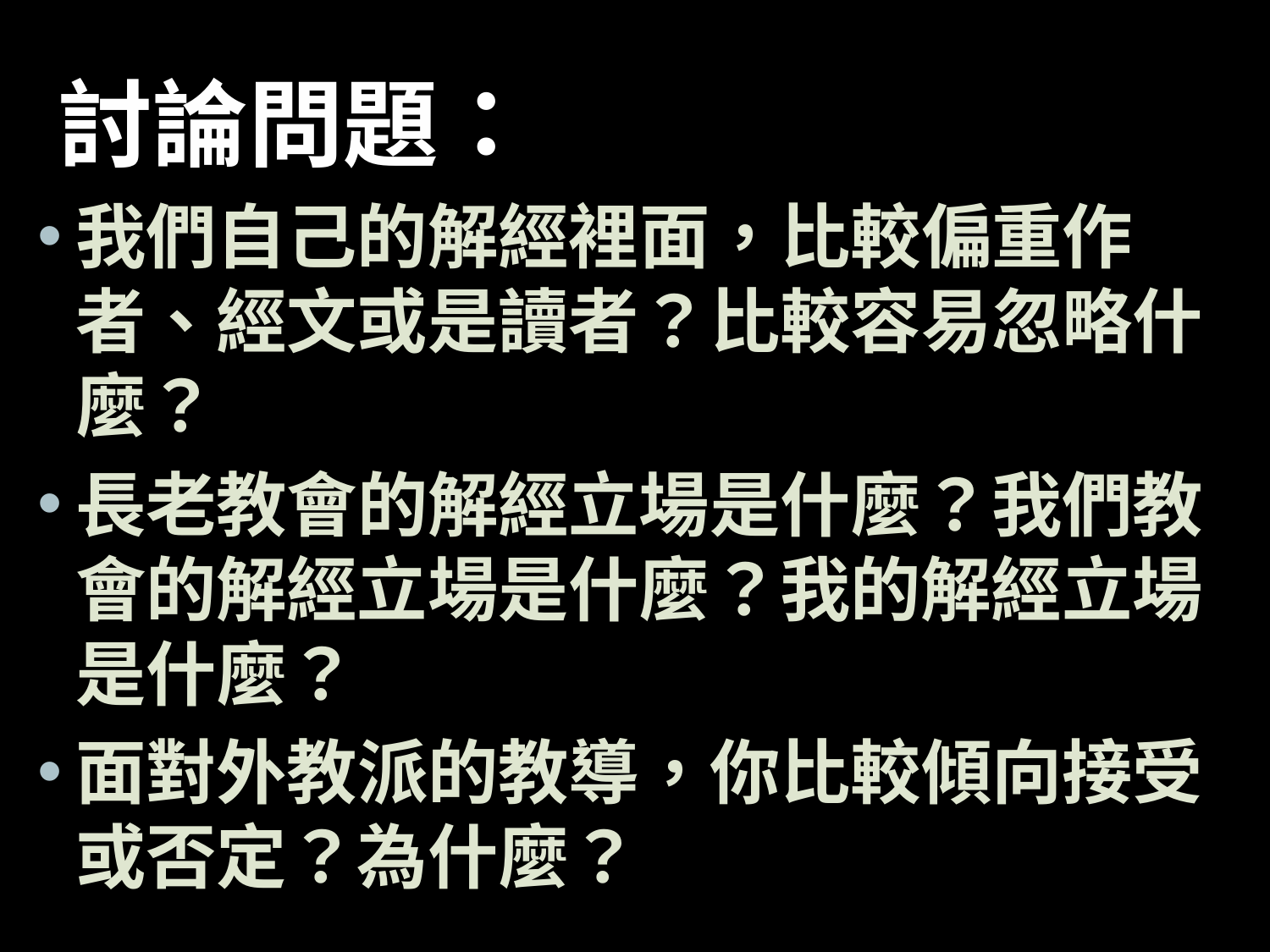

# 討論問題：
我們自己的解經裡面，比較偏重作者、經文或是讀者？比較容易忽略什麼？
長老教會的解經立場是什麼？我們教會的解經立場是什麼？我的解經立場是什麼？
面對外教派的教導，你比較傾向接受或否定？為什麼？